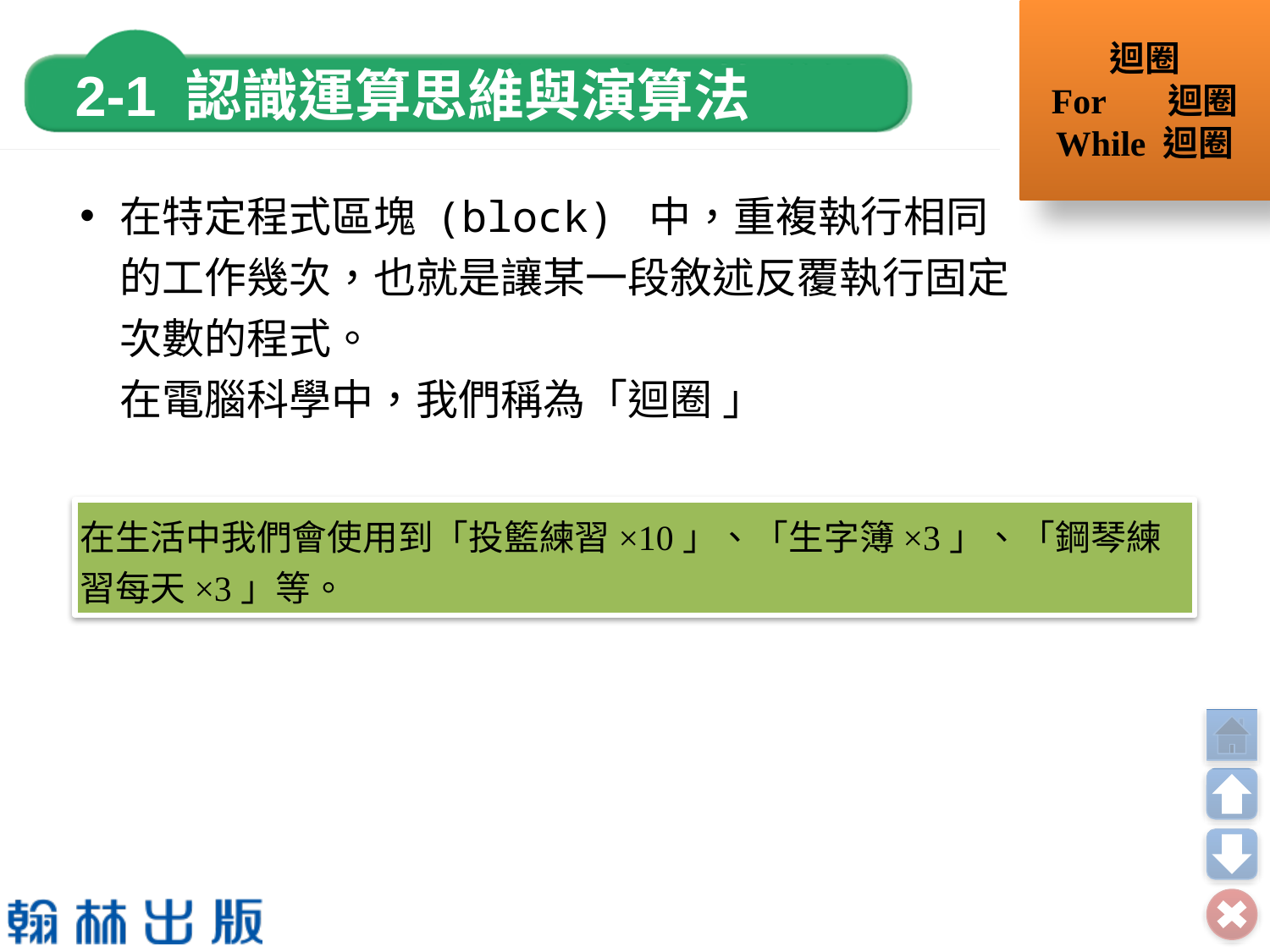

迴圈
For      迴圈
While 迴圈
在特定程式區塊 (block) 中，重複執行相同的工作幾次，也就是讓某一段敘述反覆執行固定次數的程式。
在電腦科學中，我們稱為「迴圈 」
在生活中我們會使用到「投籃練習×10」、「生字簿×3」、「鋼琴練習每天×3」等。